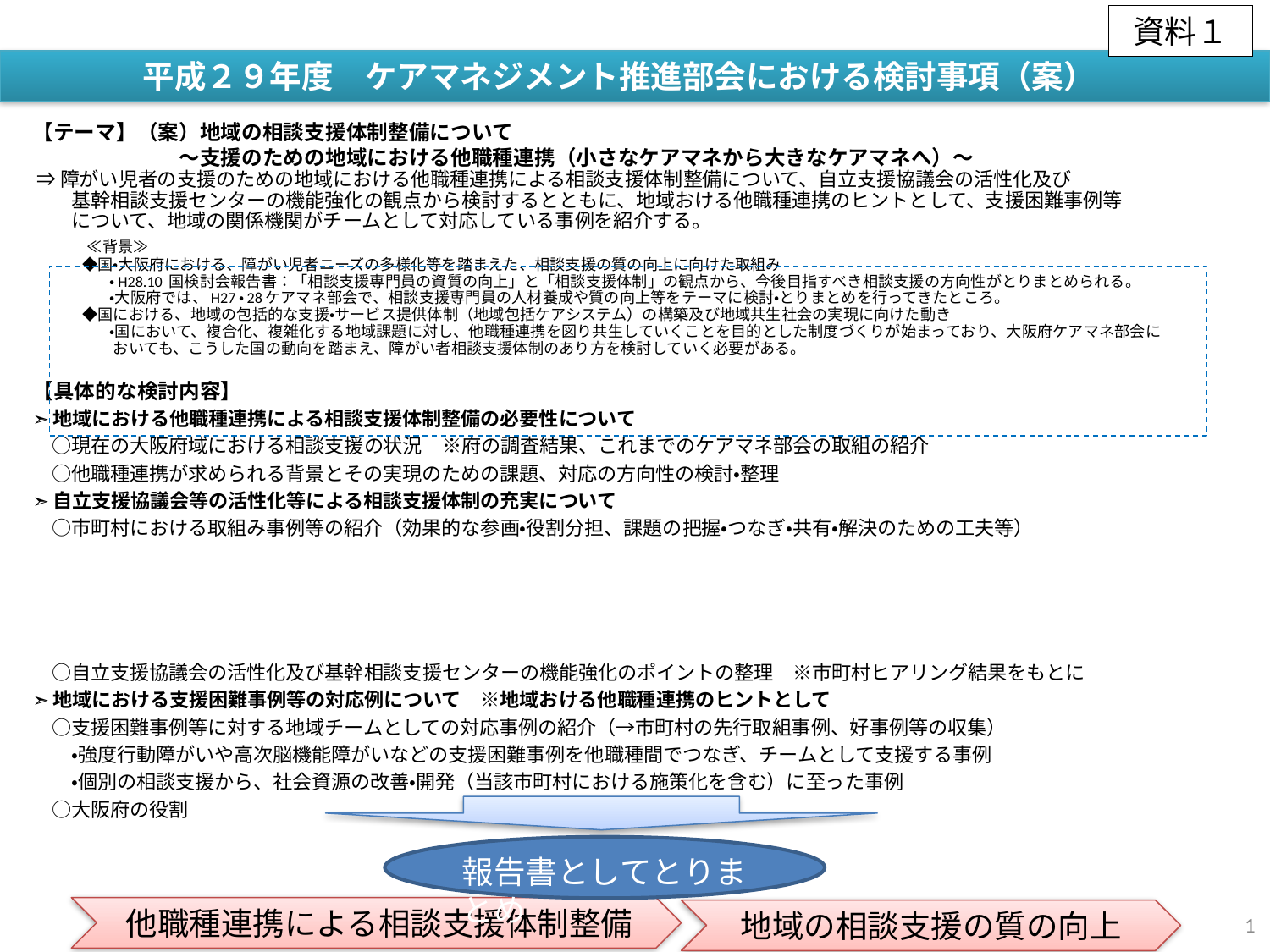

資料１
平成２９年度　ケアマネジメント推進部会における検討事項（案）
【テーマ】（案）地域の相談支援体制整備について
　　　　　　　～支援のための地域における他職種連携（小さなケアマネから大きなケアマネへ）～
 ⇒障がい児者の支援のための地域における他職種連携による相談支援体制整備について、自立支援協議会の活性化及び
　　基幹相談支援センターの機能強化の観点から検討するとともに、地域おける他職種連携のヒントとして、支援困難事例等
　　について、地域の関係機関がチームとして対応している事例を紹介する。
　　　≪背景≫
　　　 ◆国・大阪府における、障がい児者ニーズの多様化等を踏まえた、相談支援の質の向上に向けた取組み
　　　　　・H28.10 国検討会報告書：「相談支援専門員の資質の向上」と「相談支援体制」の観点から、今後目指すべき相談支援の方向性がとりまとめられる。
　　　　　・大阪府では、H27・28ケアマネ部会で、相談支援専門員の人材養成や質の向上等をテーマに検討・とりまとめを行ってきたところ。
　　　 ◆国における、地域の包括的な支援・サービス提供体制（地域包括ケアシステム）の構築及び地域共生社会の実現に向けた動き
　　　　　・国において、複合化、複雑化する地域課題に対し、他職種連携を図り共生していくことを目的とした制度づくりが始まっており、大阪府ケアマネ部会に
　　　　　 おいても、こうした国の動向を踏まえ、障がい者相談支援体制のあり方を検討していく必要がある。

【具体的な検討内容】
➣地域における他職種連携による相談支援体制整備の必要性について
　○現在の大阪府域における相談支援の状況　※府の調査結果、これまでのケアマネ部会の取組の紹介
　○他職種連携が求められる背景とその実現のための課題、対応の方向性の検討・整理
➣自立支援協議会等の活性化等による相談支援体制の充実について
　○市町村における取組み事例等の紹介（効果的な参画・役割分担、課題の把握・つなぎ・共有・解決のための工夫等）
　○自立支援協議会の活性化及び基幹相談支援センターの機能強化のポイントの整理　※市町村ヒアリング結果をもとに
➣地域における支援困難事例等の対応例について　※地域おける他職種連携のヒントとして
　○支援困難事例等に対する地域チームとしての対応事例の紹介（→市町村の先行取組事例、好事例等の収集）
　　・強度行動障がいや高次脳機能障がいなどの支援困難事例を他職種間でつなぎ、チームとして支援する事例
　　・個別の相談支援から、社会資源の改善・開発（当該市町村における施策化を含む）に至った事例
　○大阪府の役割

報告書としてとりまとめ
他職種連携による相談支援体制整備
1
地域の相談支援の質の向上